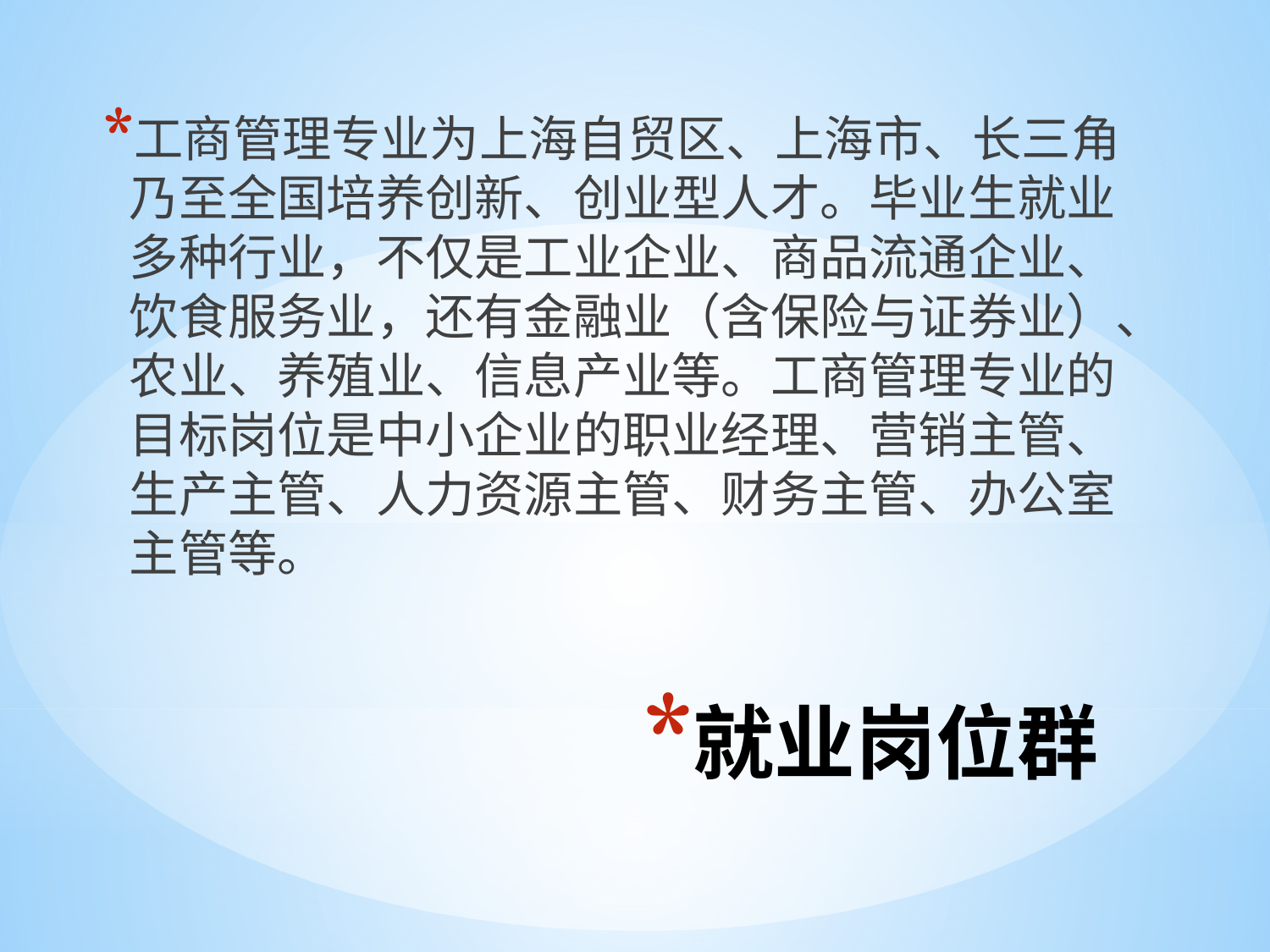

工商管理专业为上海自贸区、上海市、长三角乃至全国培养创新、创业型人才。毕业生就业多种行业，不仅是工业企业、商品流通企业、饮食服务业，还有金融业（含保险与证券业）、农业、养殖业、信息产业等。工商管理专业的目标岗位是中小企业的职业经理、营销主管、生产主管、人力资源主管、财务主管、办公室主管等。
# 就业岗位群